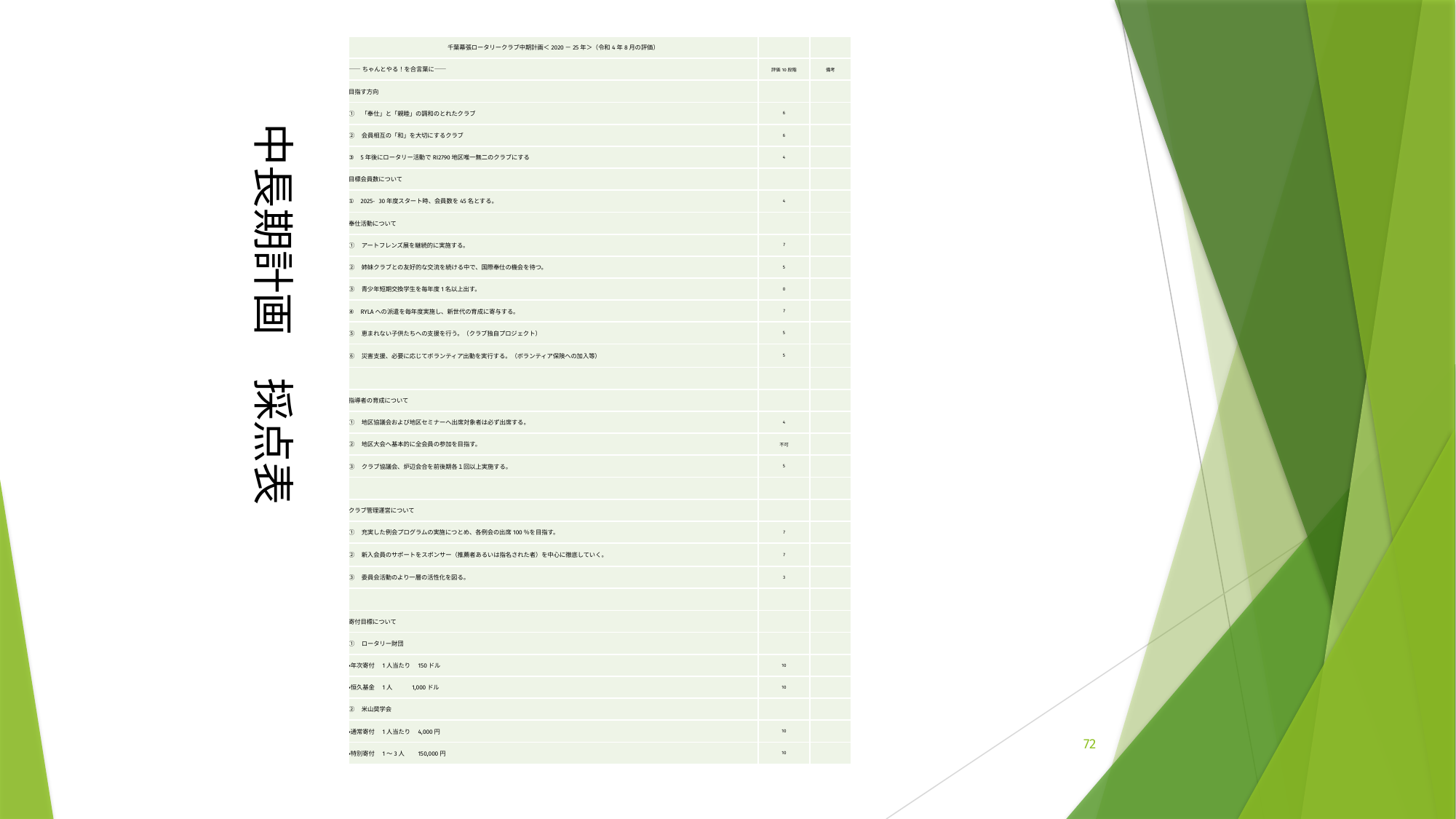

| 千葉幕張ロータリークラブ中期計画＜2020－25年＞（令和4年8月の評価） |  |  |
| --- | --- | --- |
| ――ちゃんとやる！を合言葉に―― | 評価10段階 | 備考 |
| 目指す方向 |  |  |
| ①    「奉仕」と「親睦」の調和のとれたクラブ | 6 |  |
| ②    会員相互の「和」を大切にするクラブ | 6 |  |
| ③    5年後にロータリー活動でRI2790地区唯一無二のクラブにする | 4 |  |
| 目標会員数について |  |  |
| ①    2025‐30年度スタート時、会員数を45名とする。 | 4 |  |
| 奉仕活動について |  |  |
| ①    アートフレンズ展を継続的に実施する。 | 7 |  |
| ②    姉妹クラブとの友好的な交流を続ける中で、国際奉仕の機会を待つ。 | 5 |  |
| ③    青少年短期交換学生を毎年度1名以上出す。 | 0 |  |
| ④    RYLAへの派遣を毎年度実施し、新世代の育成に寄与する。 | 7 |  |
| ⑤    恵まれない子供たちへの支援を行う。（クラブ独自プロジェクト） | 5 |  |
| ⑥    災害支援、必要に応じてボランティア出動を実行する。（ボランティア保険への加入等） | 5 |  |
|  |  |  |
| 指導者の育成について |  |  |
| ①    地区協議会および地区セミナーへ出席対象者は必ず出席する。 | 4 |  |
| ②    地区大会へ基本的に全会員の参加を目指す。 | 不可 |  |
| ③    クラブ協議会、炉辺会合を前後期各１回以上実施する。 | 5 |  |
|  |  |  |
| クラブ管理運営について |  |  |
| ①    充実した例会プログラムの実施につとめ、各例会の出席100％を目指す。 | 7 |  |
| ②    新入会員のサポートをスポンサー（推薦者あるいは指名された者）を中心に徹底していく。 | 7 |  |
| ③    委員会活動のより一層の活性化を図る。 | 3 |  |
|  |  |  |
| 寄付目標について |  |  |
| ①    ロータリー財団 |  |  |
| ・年次寄付　1人当たり　150ドル | 10 |  |
| ・恒久基金　1人　　　1,000ドル | 10 |  |
| ②    米山奨学会 |  |  |
| ・通常寄付　1人当たり　4,000円 | 10 |  |
| ・特別寄付　1～3人　　150,000円 | 10 |  |
中長期計画　採点表

72